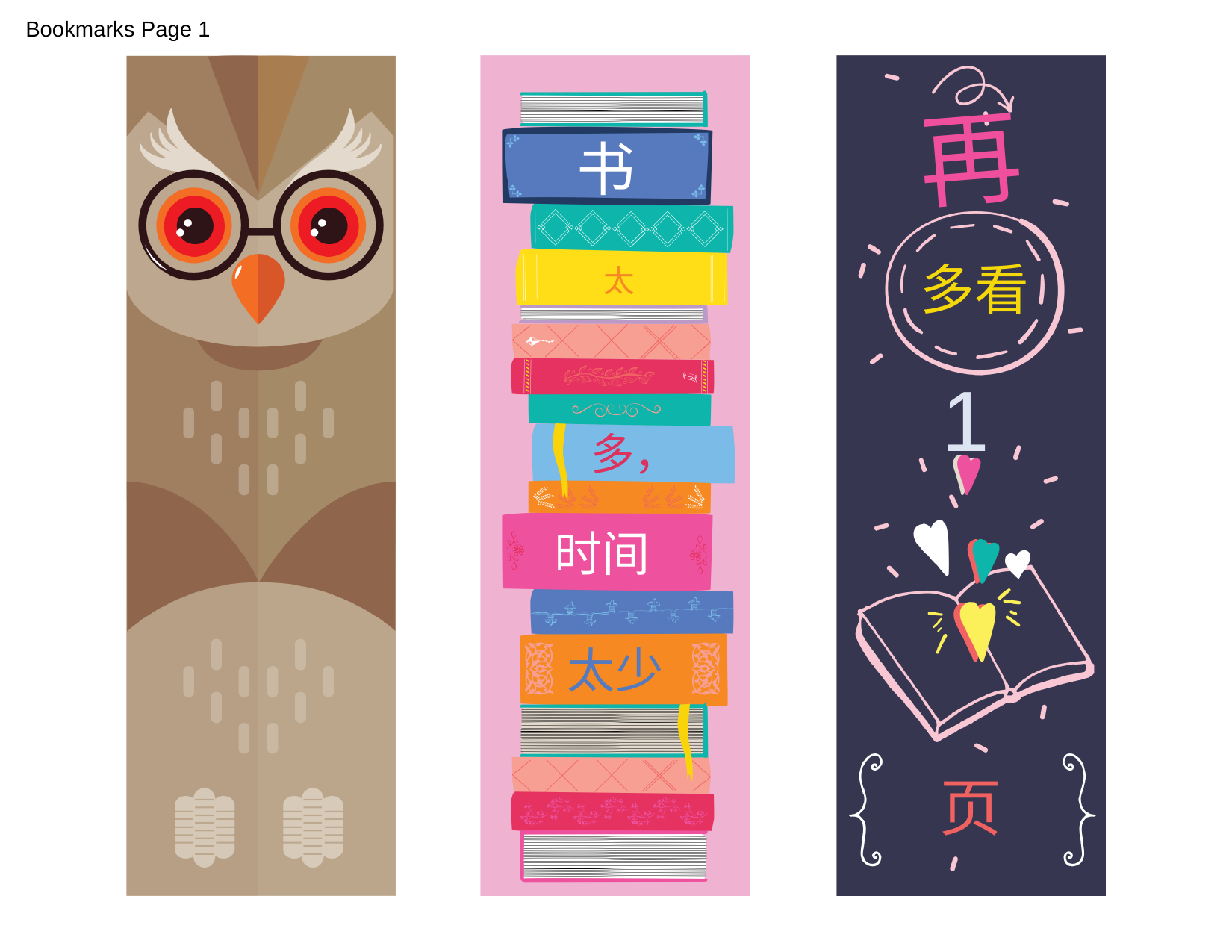

# Bookmarks Page 1
再
书
多看
太
1
多，
时间
太少
页